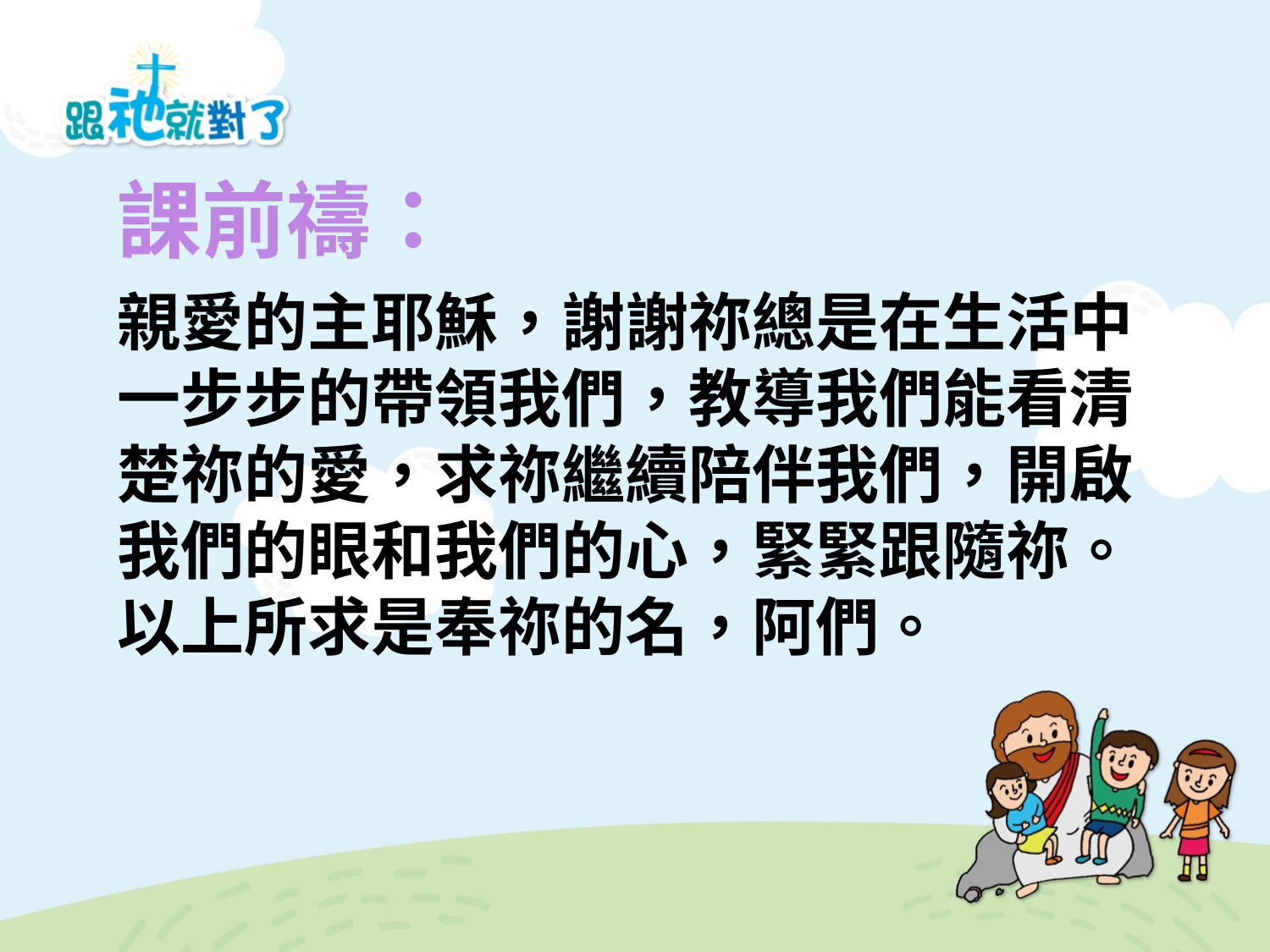

課前禱：
親愛的主耶穌，謝謝祢總是在生活中一步步的帶領我們，教導我們能看清楚祢的愛，求祢繼續陪伴我們，開啟我們的眼和我們的心，緊緊跟隨祢。以上所求是奉祢的名，阿們。